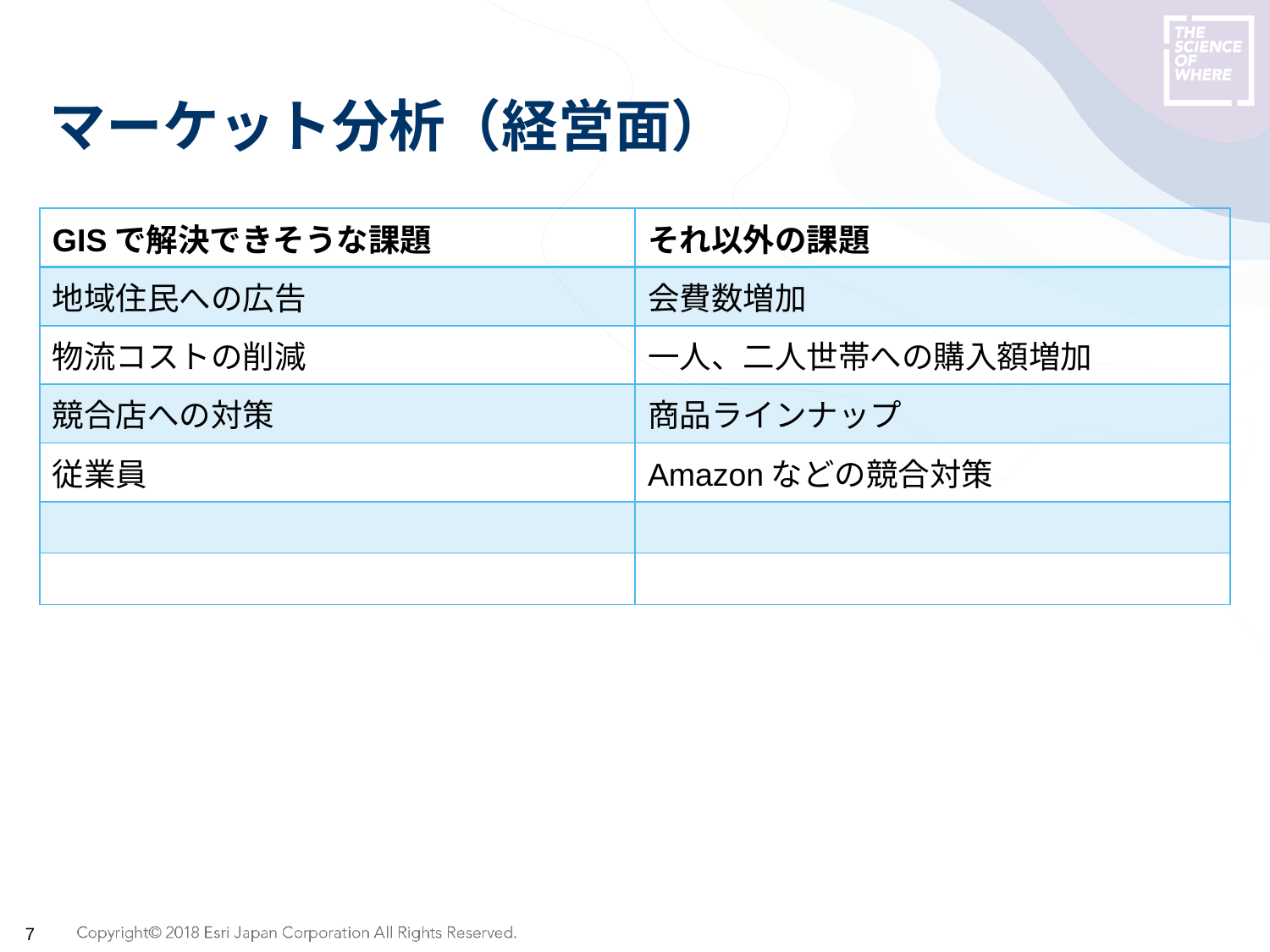

# マーケット分析（経営面）
| GISで解決できそうな課題 | それ以外の課題 |
| --- | --- |
| 地域住民への広告 | 会費数増加 |
| 物流コストの削減 | 一人、二人世帯への購入額増加 |
| 競合店への対策 | 商品ラインナップ |
| 従業員 | Amazonなどの競合対策 |
|  |  |
|  |  |
7